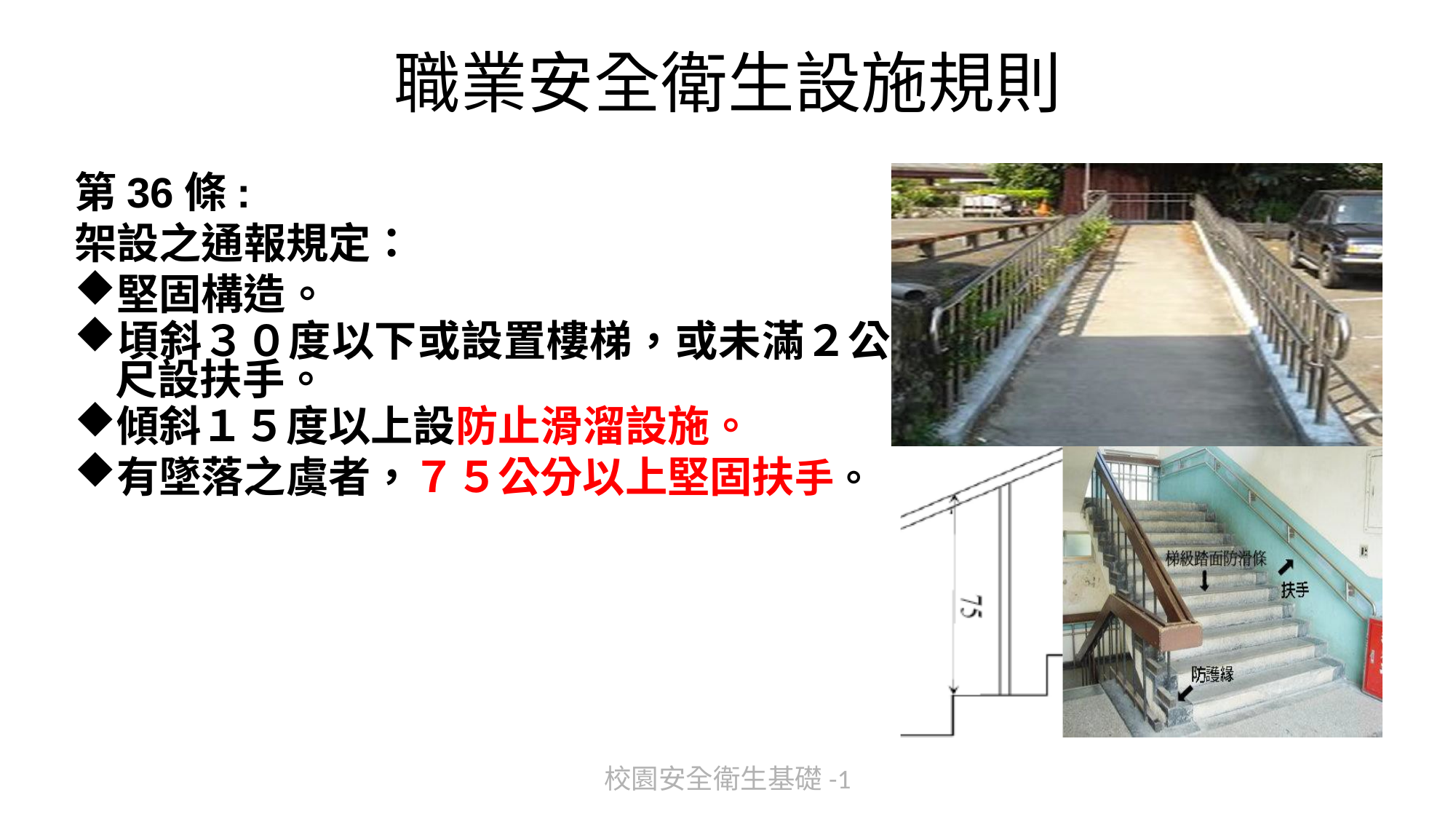

# 職業安全衛生設施規則
第36條:
架設之通報規定：
堅固構造。
頃斜３０度以下或設置樓梯，或未滿２公 尺設扶手。
傾斜１５度以上設防止滑溜設施。
有墜落之虞者，７５公分以上堅固扶手。

校園安全衛生基礎-1
257